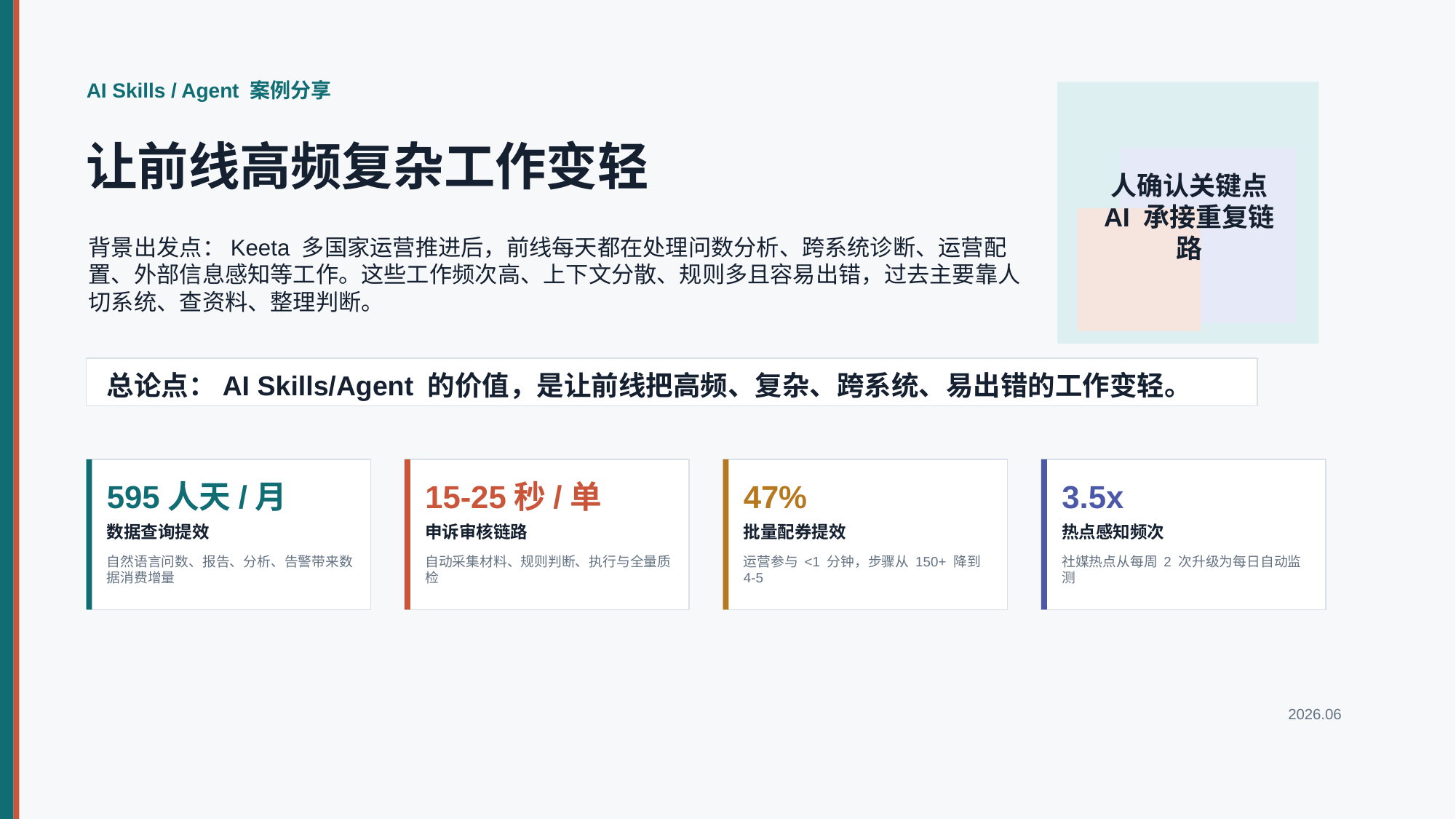

AI Skills / Agent 案例分享

让前线高频复杂工作变轻
人确认关键点
AI 承接重复链路

背景出发点：Keeta 多国家运营推进后，前线每天都在处理问数分析、跨系统诊断、运营配置、外部信息感知等工作。这些工作频次高、上下文分散、规则多且容易出错，过去主要靠人切系统、查资料、整理判断。
总论点：AI Skills/Agent 的价值，是让前线把高频、复杂、跨系统、易出错的工作变轻。

595人天/月
15-25秒/单
47%
3.5x
数据查询提效
申诉审核链路
批量配券提效
热点感知频次
自然语言问数、报告、分析、告警带来数据消费增量
自动采集材料、规则判断、执行与全量质检
运营参与 <1 分钟，步骤从 150+ 降到 4-5
社媒热点从每周 2 次升级为每日自动监测
2026.06